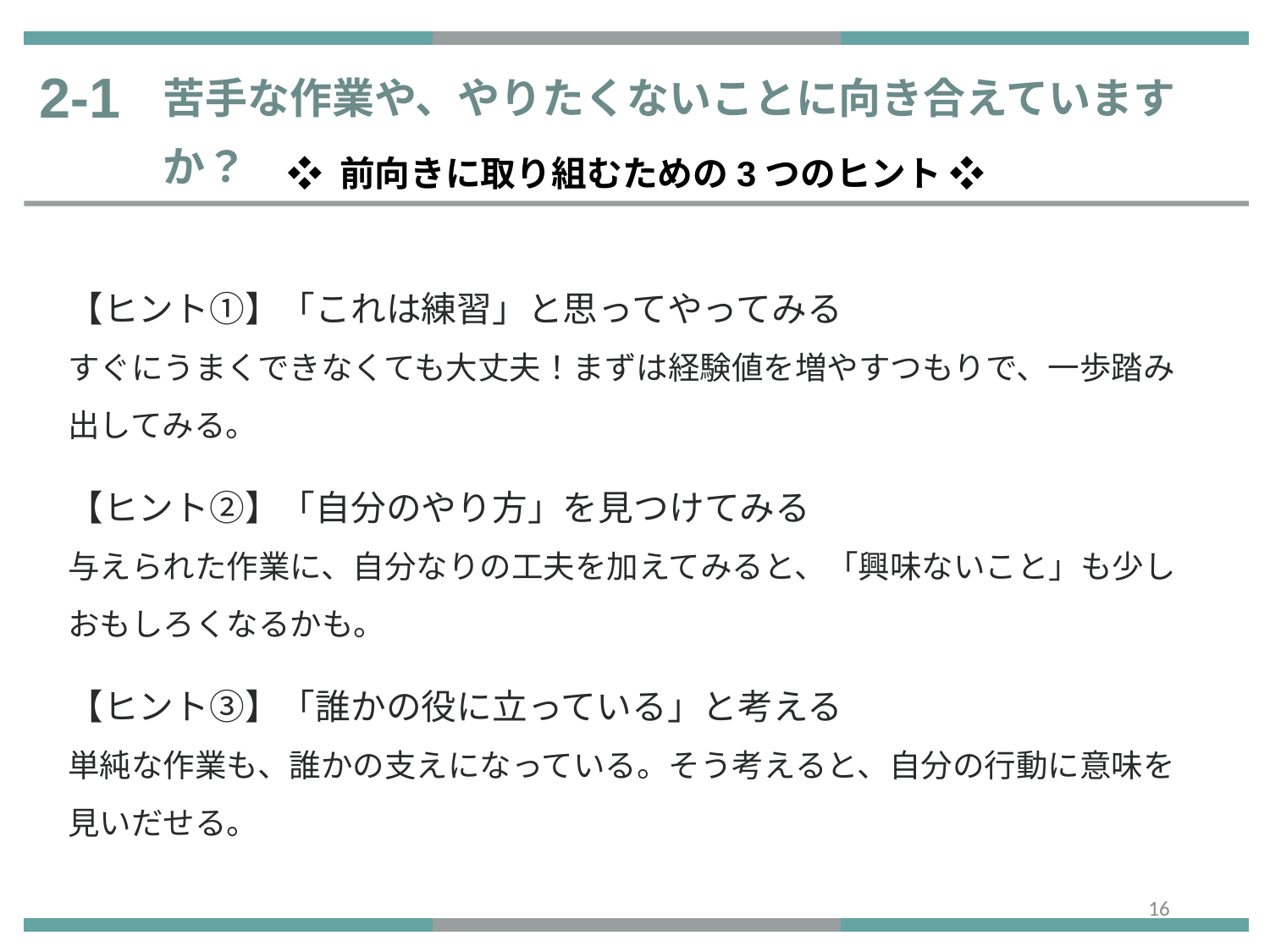

苦手な作業や、やりたくないことに向き合えていますか？
2-1
❖ 前向きに取り組むための3つのヒント ❖

【ヒント①】「これは練習」と思ってやってみる
すぐにうまくできなくても大丈夫！まずは経験値を増やすつもりで、一歩踏み出してみる。
【ヒント②】「自分のやり方」を見つけてみる
与えられた作業に、自分なりの工夫を加えてみると、「興味ないこと」も少しおもしろくなるかも。
【ヒント③】「誰かの役に立っている」と考える
単純な作業も、誰かの支えになっている。そう考えると、自分の行動に意味を見いだせる。
16